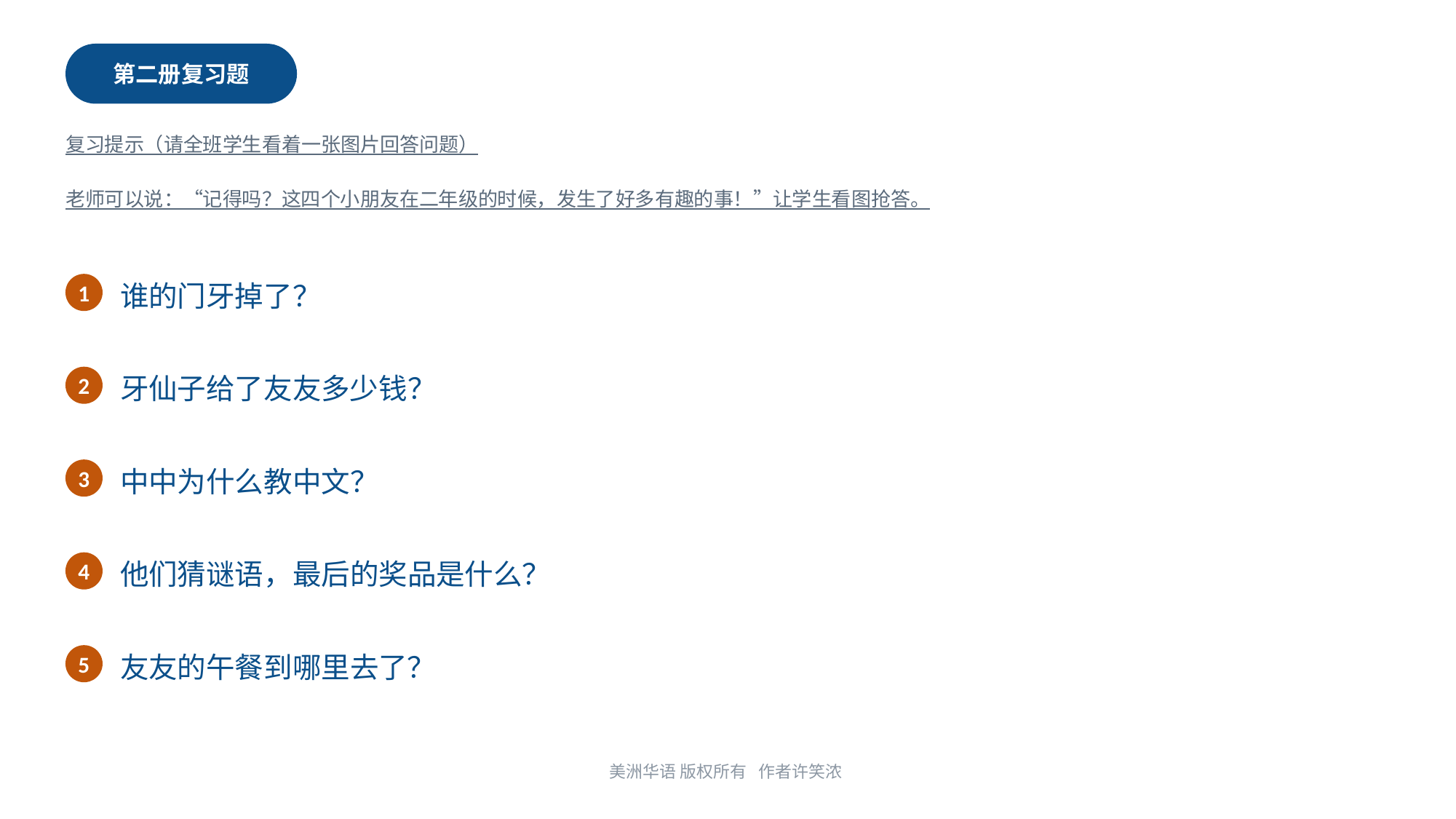

第二册复习题
复习提示（请全班学生看着一张图片回答问题）
老师可以说：“记得吗？这四个小朋友在二年级的时候，发生了好多有趣的事！”让学生看图抢答。
1
谁的门牙掉了？
2
牙仙子给了友友多少钱？
3
中中为什么教中文？
4
他们猜谜语，最后的奖品是什么？
5
友友的午餐到哪里去了？
美洲华语 版权所有   作者许笑浓